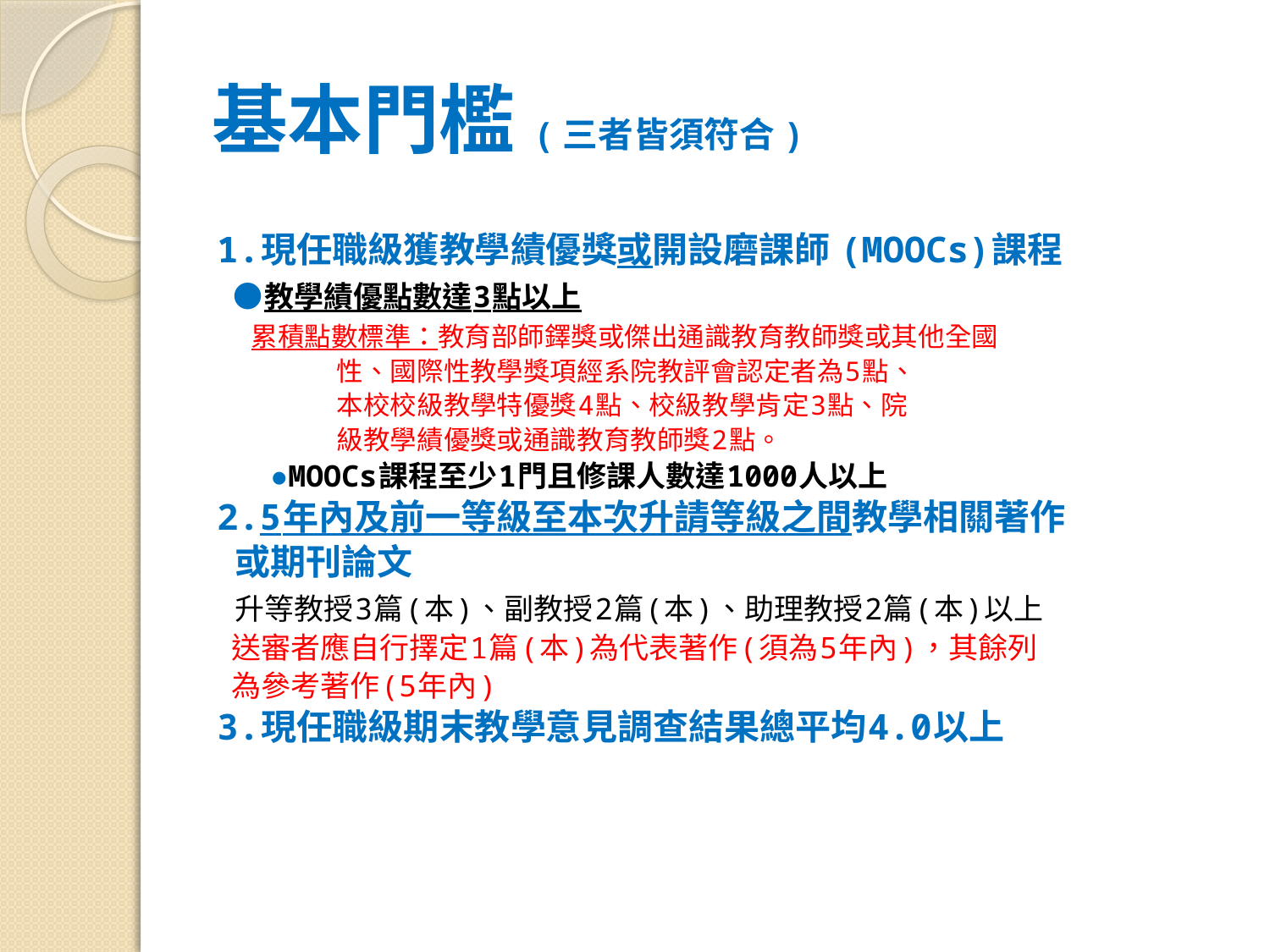

# 基本門檻(三者皆須符合)

1.現任職級獲教學績優獎或開設磨課師 (MOOCs)課程
  ●教學績優點數達3點以上
     累積點數標準：教育部師鐸獎或傑出通識教育教師獎或其他全國
                    性、國際性教學獎項經系院教評會認定者為5點、
                    本校校級教學特優獎4點、校級教學肯定3點、院
                    級教學績優獎或通識教育教師獎2點。
   ●MOOCs課程至少1門且修課人數達1000人以上
2.5年內及前一等級至本次升請等級之間教學相關著作
  或期刊論文
  升等教授3篇(本)、副教授2篇(本)、助理教授2篇(本)以上
  送審者應自行擇定1篇(本)為代表著作(須為5年內)，其餘列
  為參考著作(5年內)
3.現任職級期末教學意見調查結果總平均4.0以上